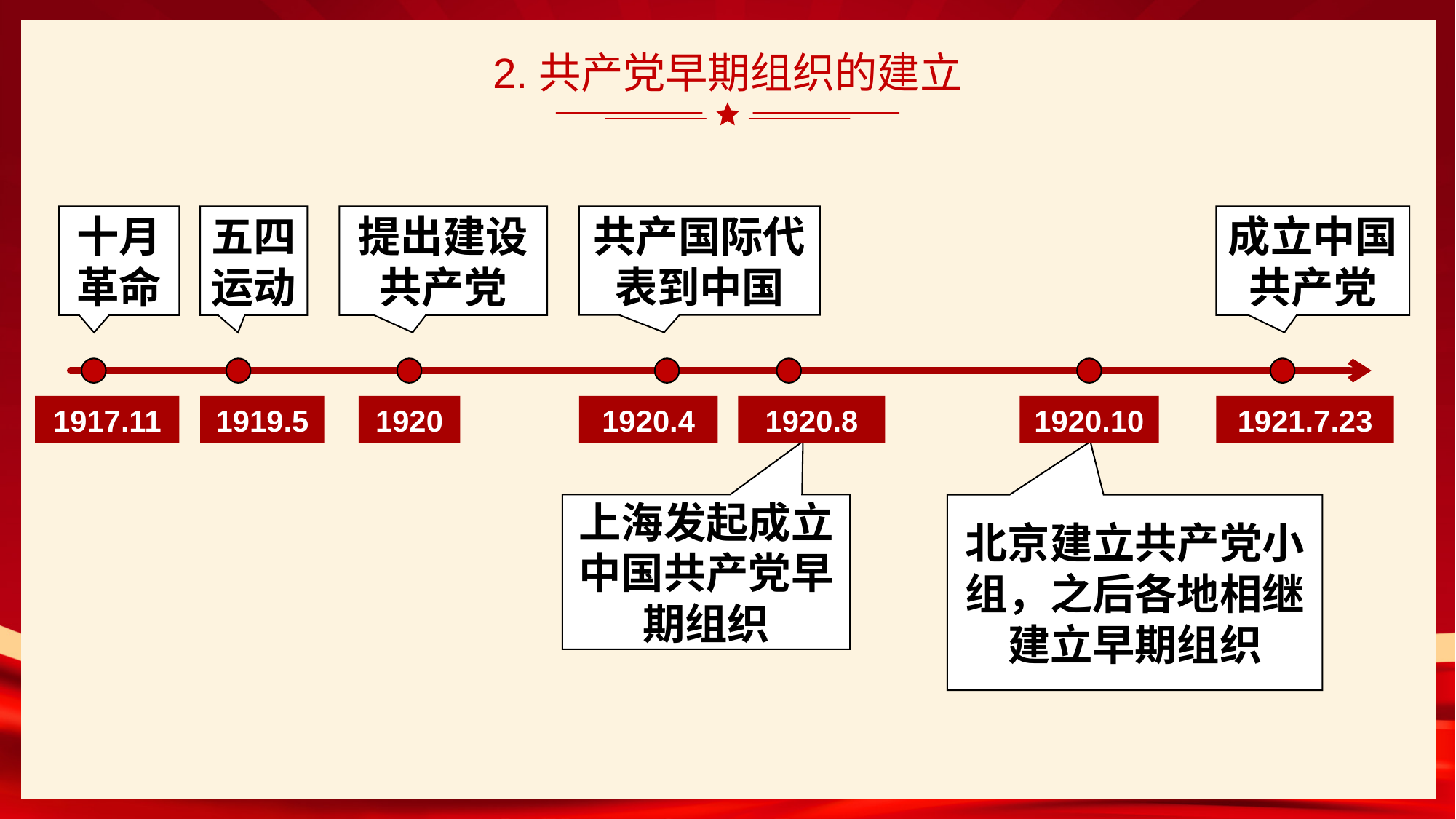

# 2.共产党早期组织的建立
十月革命
共产国际代表到中国
五四运动
提出建设共产党
成立中国共产党

1917.11
1919.5
1920
1920.4
1920.8
1920.10
1921.7.23
上海发起成立中国共产党早期组织
北京建立共产党小组，之后各地相继建立早期组织